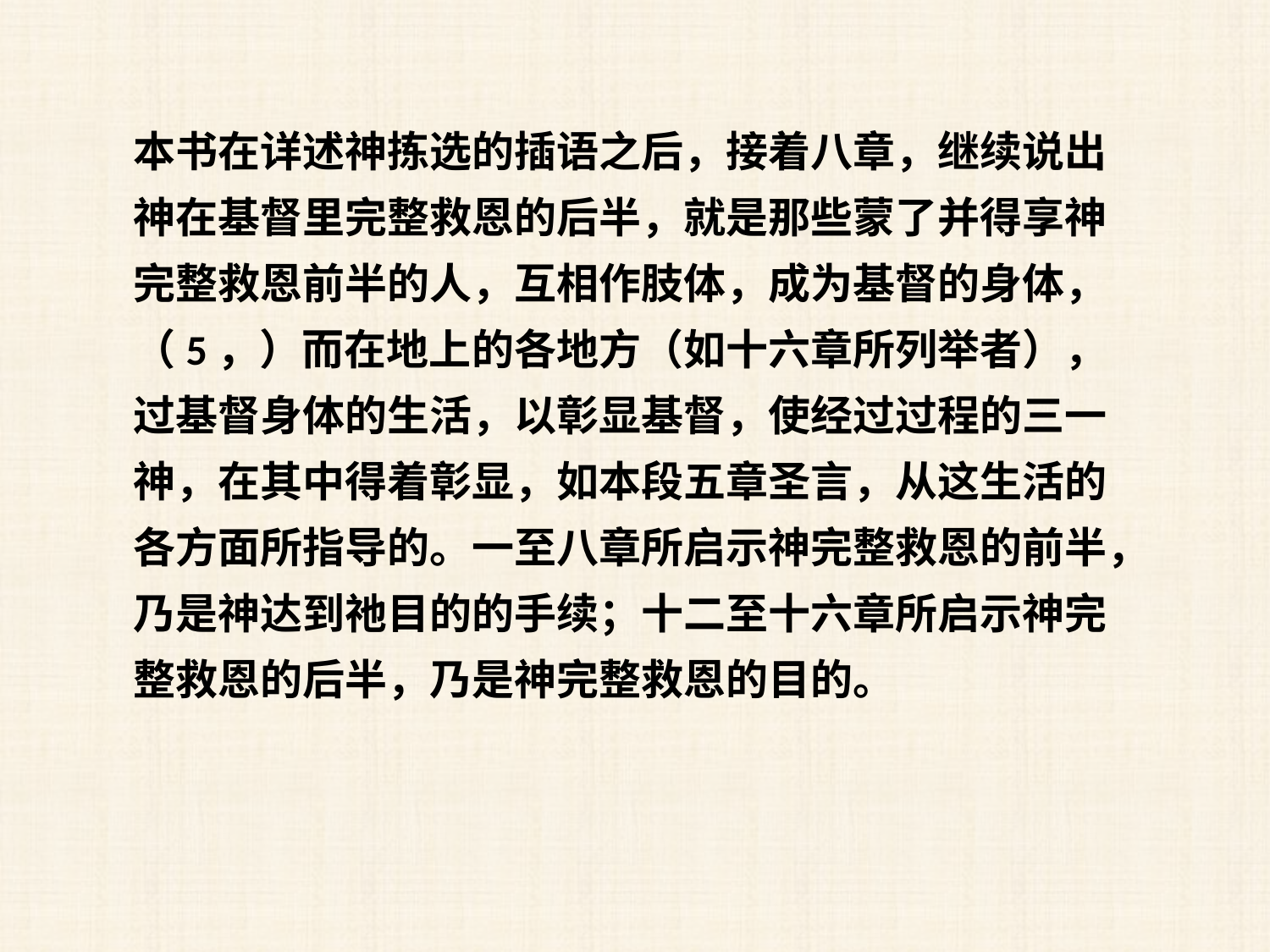

本书在详述神拣选的插语之后，接着八章，继续说出神在基督里完整救恩的后半，就是那些蒙了并得享神完整救恩前半的人，互相作肢体，成为基督的身体，（5，）而在地上的各地方（如十六章所列举者），过基督身体的生活，以彰显基督，使经过过程的三一神，在其中得着彰显，如本段五章圣言，从这生活的各方面所指导的。一至八章所启示神完整救恩的前半，乃是神达到祂目的的手续；十二至十六章所启示神完整救恩的后半，乃是神完整救恩的目的。